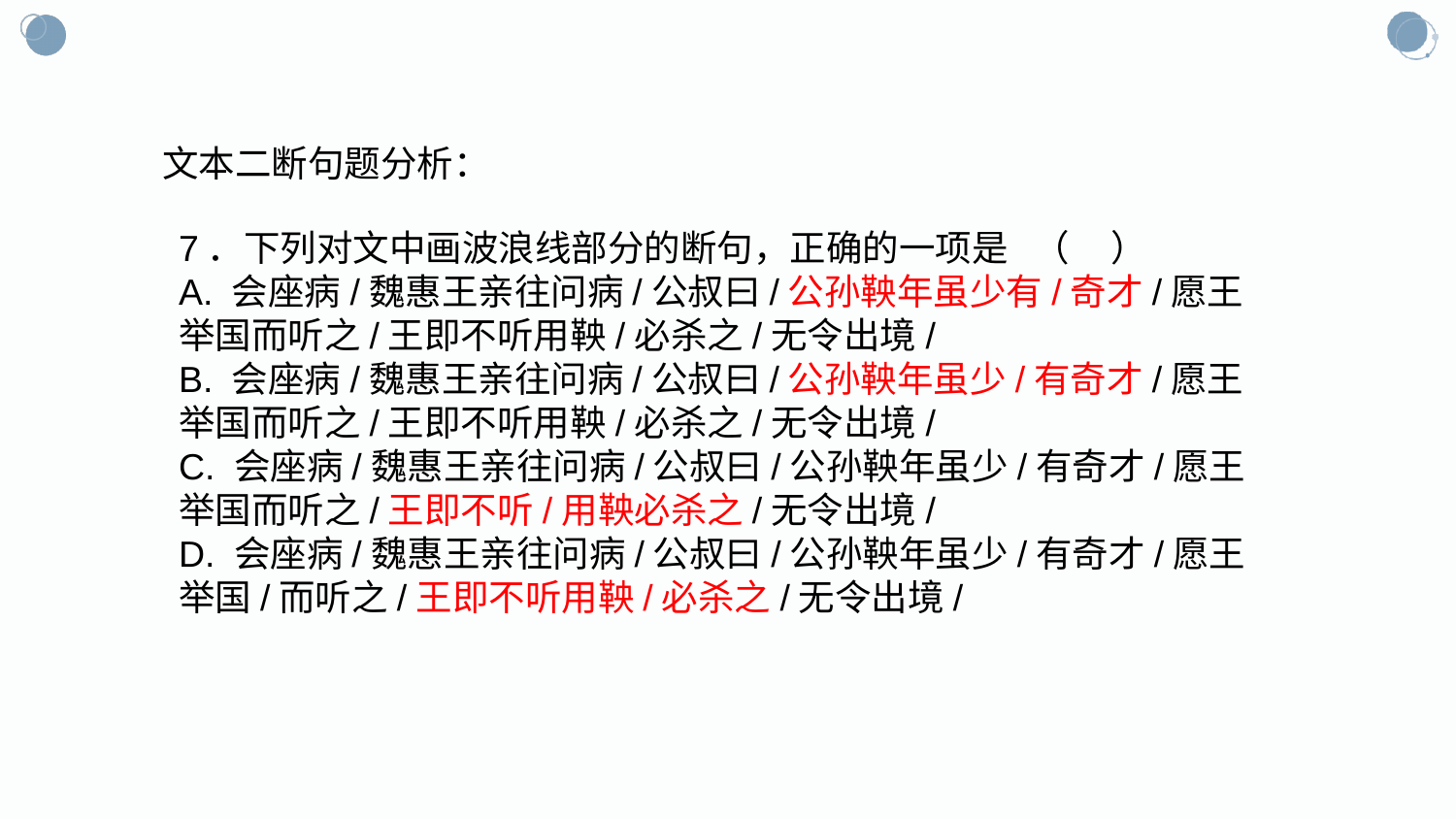

文本二断句题分析：
7．下列对文中画波浪线部分的断句，正确的一项是   （     ）
A. 会座病/魏惠王亲往问病/公叔曰/公孙鞅年虽少有/奇才/愿王举国而听之/王即不听用鞅/必杀之/无令出境/
B. 会座病/魏惠王亲往问病/公叔曰/公孙鞅年虽少/有奇才/愿王举国而听之/王即不听用鞅/必杀之/无令出境/
C. 会座病/魏惠王亲往问病/公叔曰/公孙鞅年虽少/有奇才/愿王举国而听之/王即不听/用鞅必杀之/无令出境/
D. 会座病/魏惠王亲往问病/公叔曰/公孙鞅年虽少/有奇才/愿王举国/而听之/王即不听用鞅/必杀之/无令出境/